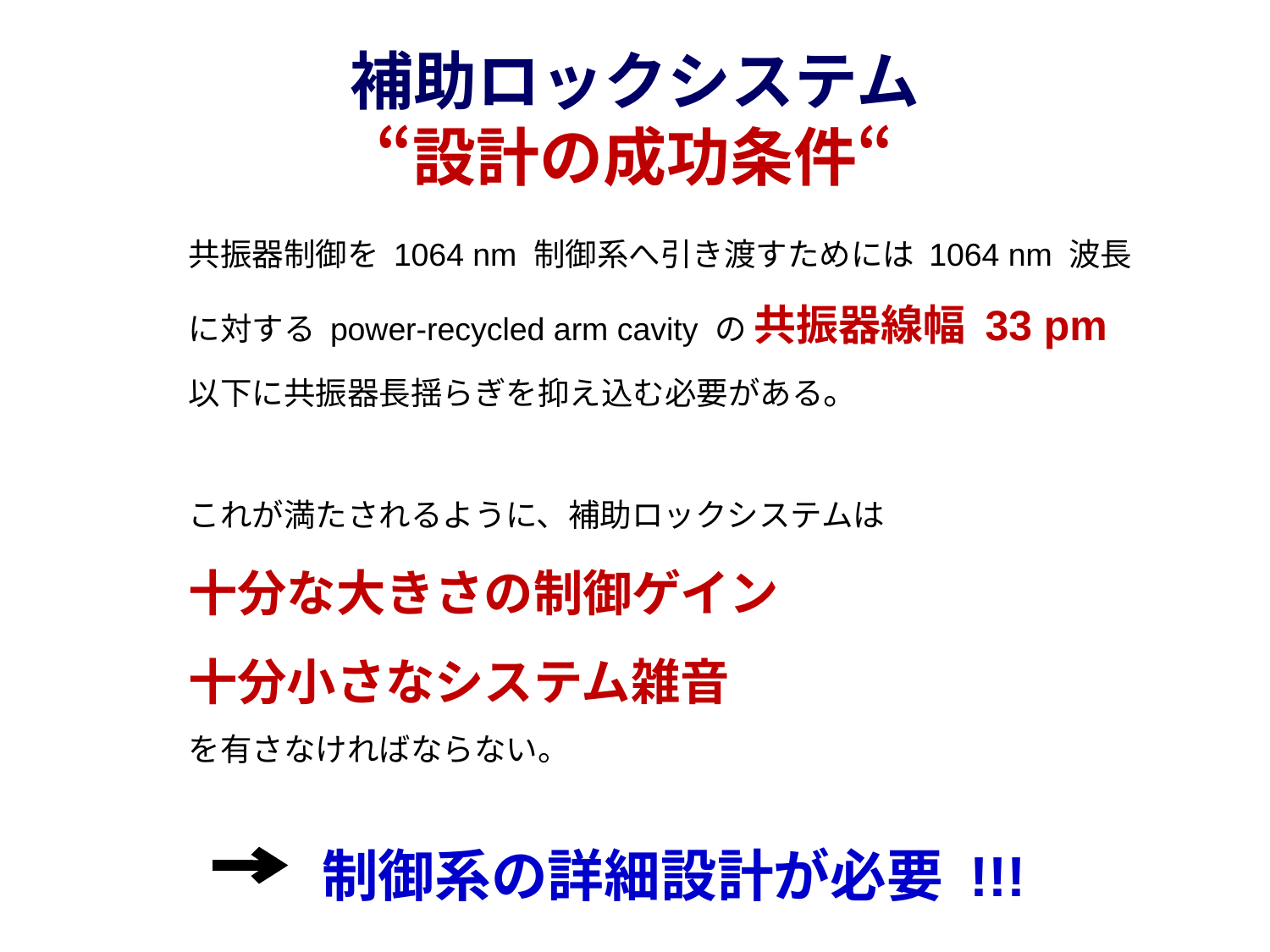

# 補助ロックシステム “設計の成功条件“
共振器制御を 1064 nm 制御系へ引き渡すためには 1064 nm 波長
に対する power-recycled arm cavity の 共振器線幅 33 pm
以下に共振器長揺らぎを抑え込む必要がある。

これが満たされるように、補助ロックシステムは
十分な大きさの制御ゲイン
十分小さなシステム雑音
を有さなければならない。
制御系の詳細設計が必要 !!!